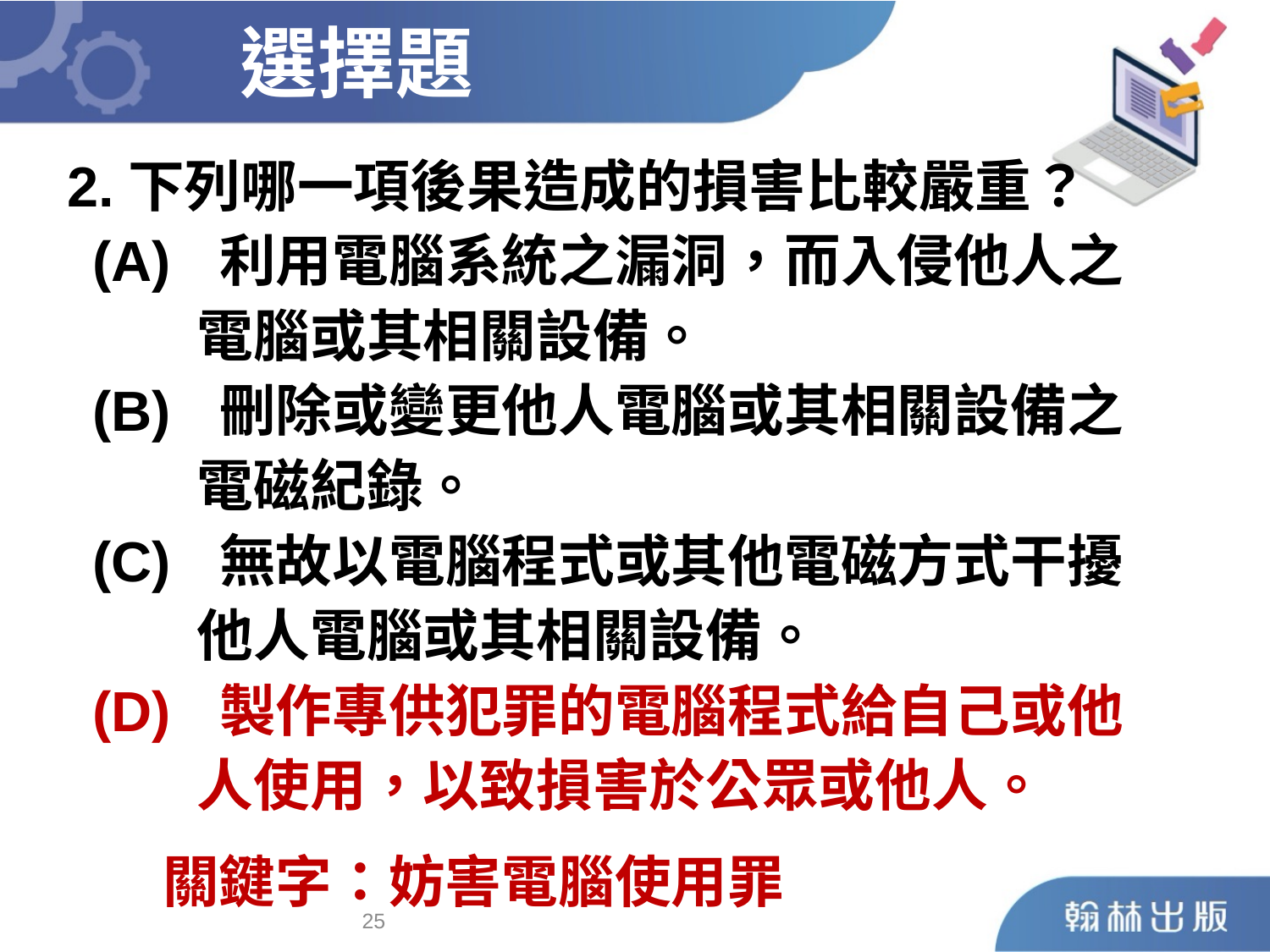

選擇題
2.下列哪一項後果造成的損害比較嚴重？
	(A)	利用電腦系統之漏洞，而入侵他人之
         電腦或其相關設備。
	(B)	刪除或變更他人電腦或其相關設備之
         電磁紀錄。
	(C)	無故以電腦程式或其他電磁方式干擾
         他人電腦或其相關設備。
	(D)	製作專供犯罪的電腦程式給自己或他
         人使用，以致損害於公眾或他人。

關鍵字：妨害電腦使用罪
25